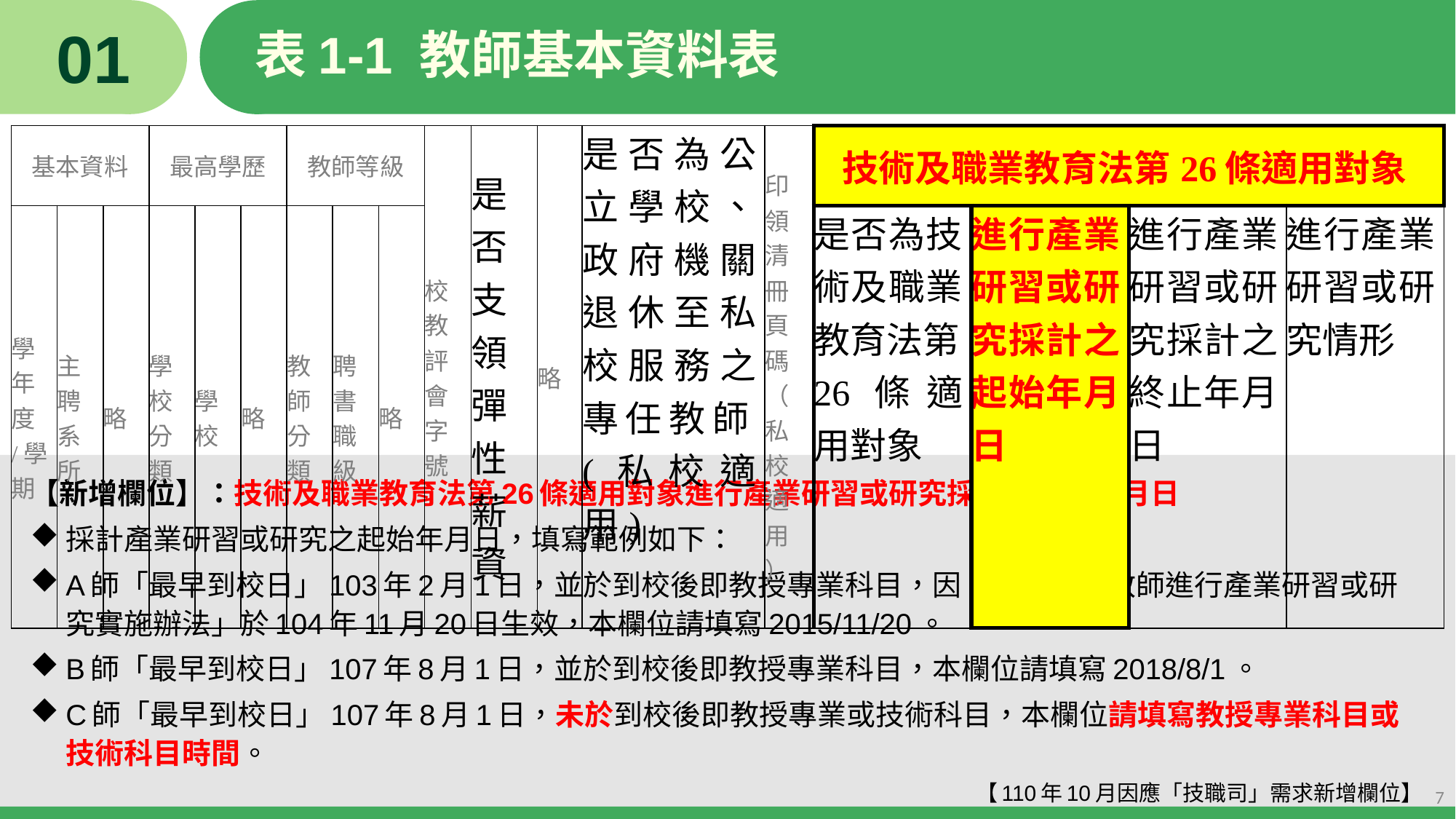

01
# 表1-1 教師基本資料表
| 基本資料 |  |  | 最高學歷 |  |  | 教師等級 |  |  | 校教評會字號 | 是否支領彈性薪資 | 略 | 是否為公立學校、政府機關退休至私校服務之專任教師 (私校適用) | 印領清冊頁碼（私校適用） | 技術及職業教育法第26條適用對象 |  |  |  |
| --- | --- | --- | --- | --- | --- | --- | --- | --- | --- | --- | --- | --- | --- | --- | --- | --- | --- |
| 學年度/學期 | 主聘系所 | 略 | 學校分類 | 學校 | 略 | 教師分類 | 聘書職級 | 略 |  |  |  |  |  | 是否為技術及職業教育法第26條適用對象 | 進行產業研習或研究採計之起始年月日 | 進行產業研習或研究採計之終止年月日 | 進行產業研習或研究情形 |

【新增欄位】：技術及職業教育法第26條適用對象進行產業研習或研究採計之起始年月日
採計產業研習或研究之起始年月日，填寫範例如下：
A師「最早到校日」103年2月1日，並於到校後即教授專業科目，因「技專校院教師進行產業研習或研究實施辦法」於104年11月20日生效，本欄位請填寫2015/11/20。
B師「最早到校日」107年8月1日，並於到校後即教授專業科目，本欄位請填寫2018/8/1。
C師「最早到校日」107年8月1日，未於到校後即教授專業或技術科目，本欄位請填寫教授專業科目或技術科目時間。
【110年10月因應「技職司」需求新增欄位】
7